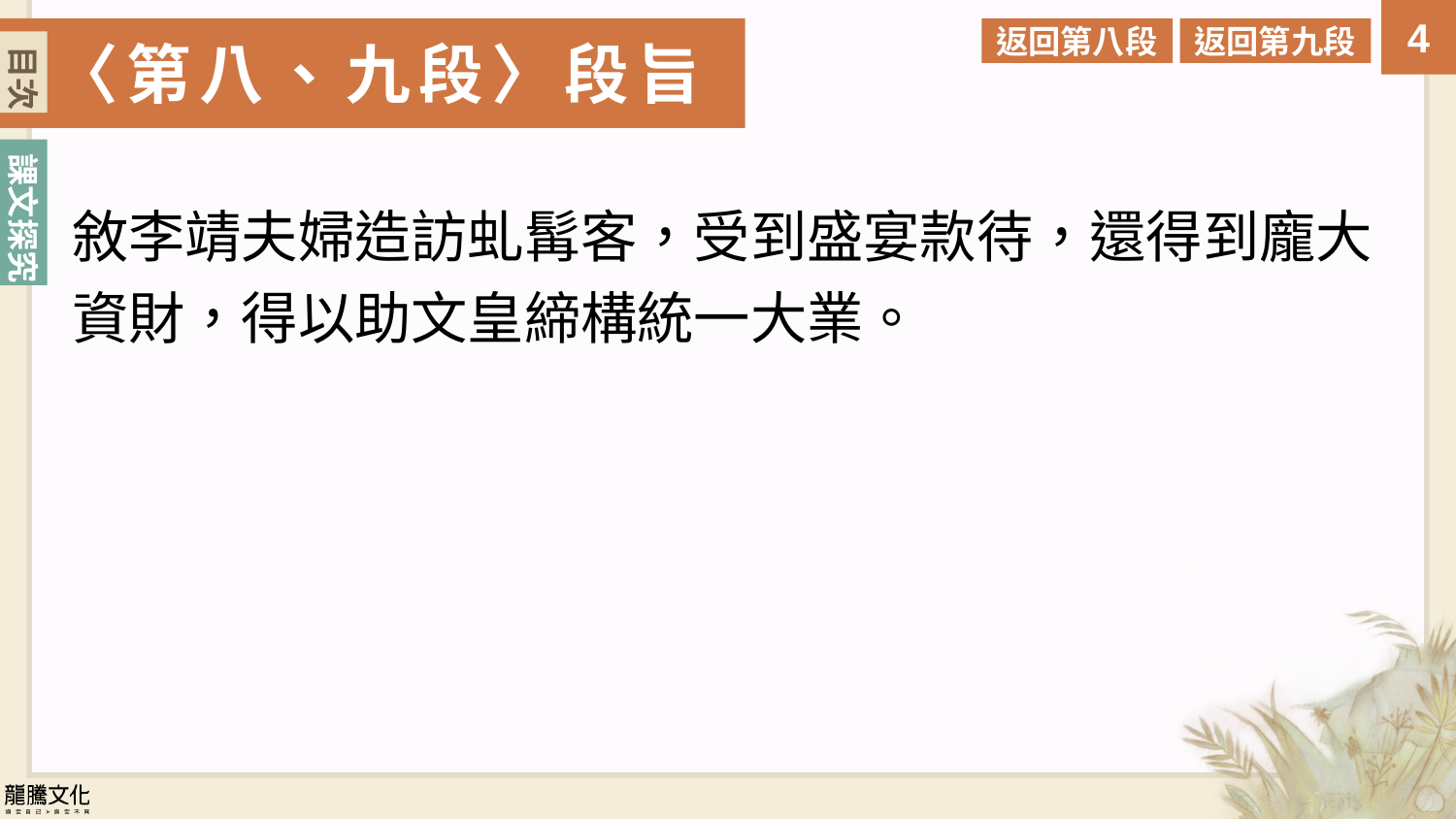

返回第八段

返回第九段
〈第八、九段〉段旨
目次
敘李靖夫婦造訪虬髯客，受到盛宴款待，還得到龐大資財，得以助文皇締構統一大業。